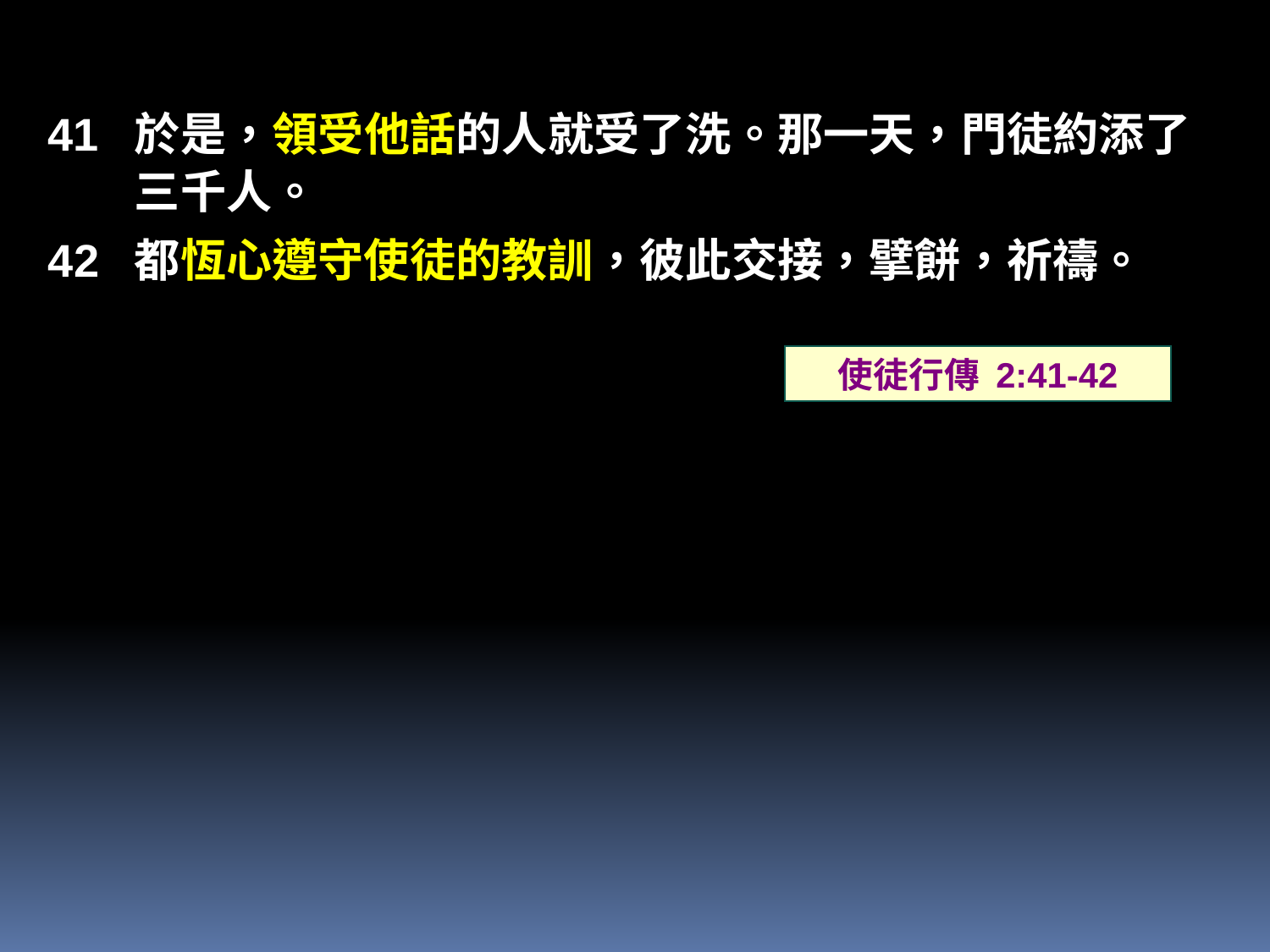

41	於是，領受他話的人就受了洗。那一天，門徒約添了三千人。
都恆心遵守使徒的教訓，彼此交接，擘餅，祈禱。
使徒行傳 2:41-42